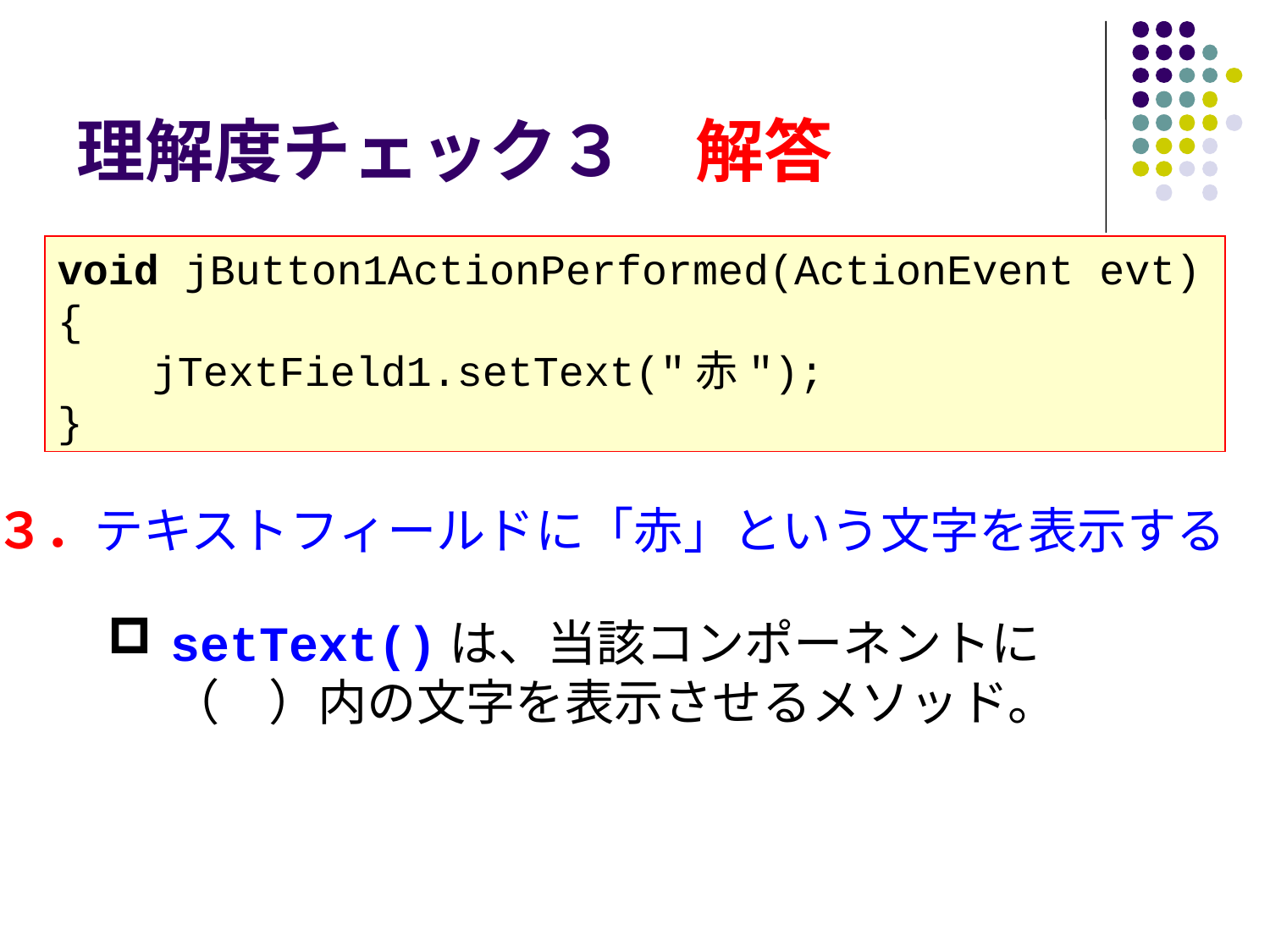

# 理解度チェック３　解答
void jButton1ActionPerformed(ActionEvent evt) {
　　jTextField1.setText("赤");
}
３．テキストフィールドに「赤」という文字を表示する
setText()は、当該コンポーネントに（　）内の文字を表示させるメソッド。